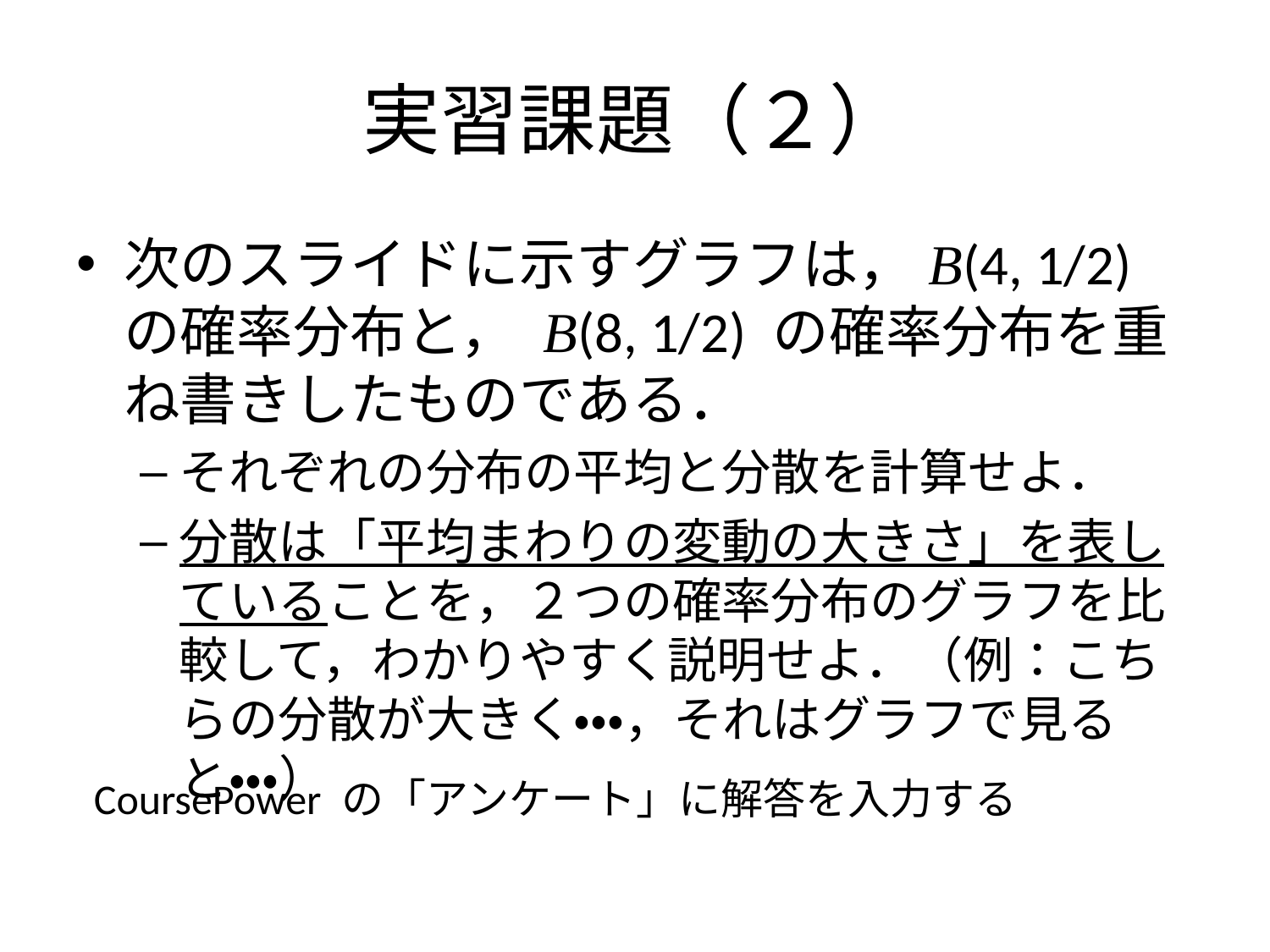

# 実習課題（２）
次のスライドに示すグラフは，B(4, 1/2) の確率分布と， B(8, 1/2) の確率分布を重ね書きしたものである．
それぞれの分布の平均と分散を計算せよ．
分散は「平均まわりの変動の大きさ」を表していることを，２つの確率分布のグラフを比較して，わかりやすく説明せよ．（例：こちらの分散が大きく・・・，それはグラフで見ると・・・）
CoursePower の「アンケート」に解答を入力する